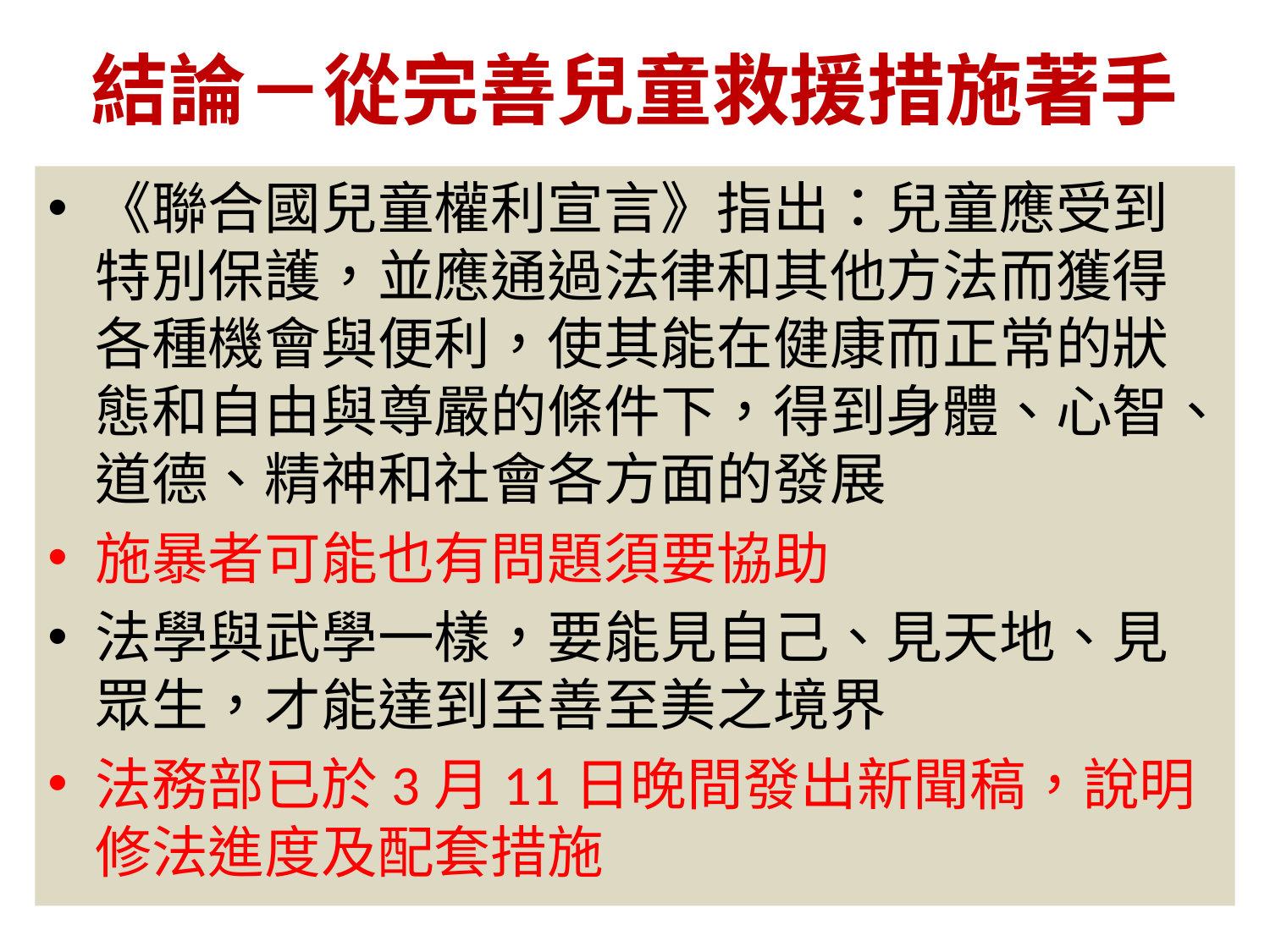

# 結論－從完善兒童救援措施著手
《聯合國兒童權利宣言》指出：兒童應受到特別保護，並應通過法律和其他方法而獲得各種機會與便利，使其能在健康而正常的狀態和自由與尊嚴的條件下，得到身體、心智、道德、精神和社會各方面的發展
施暴者可能也有問題須要協助
法學與武學一樣，要能見自己、見天地、見眾生，才能達到至善至美之境界
法務部已於3月11日晚間發出新聞稿，說明修法進度及配套措施